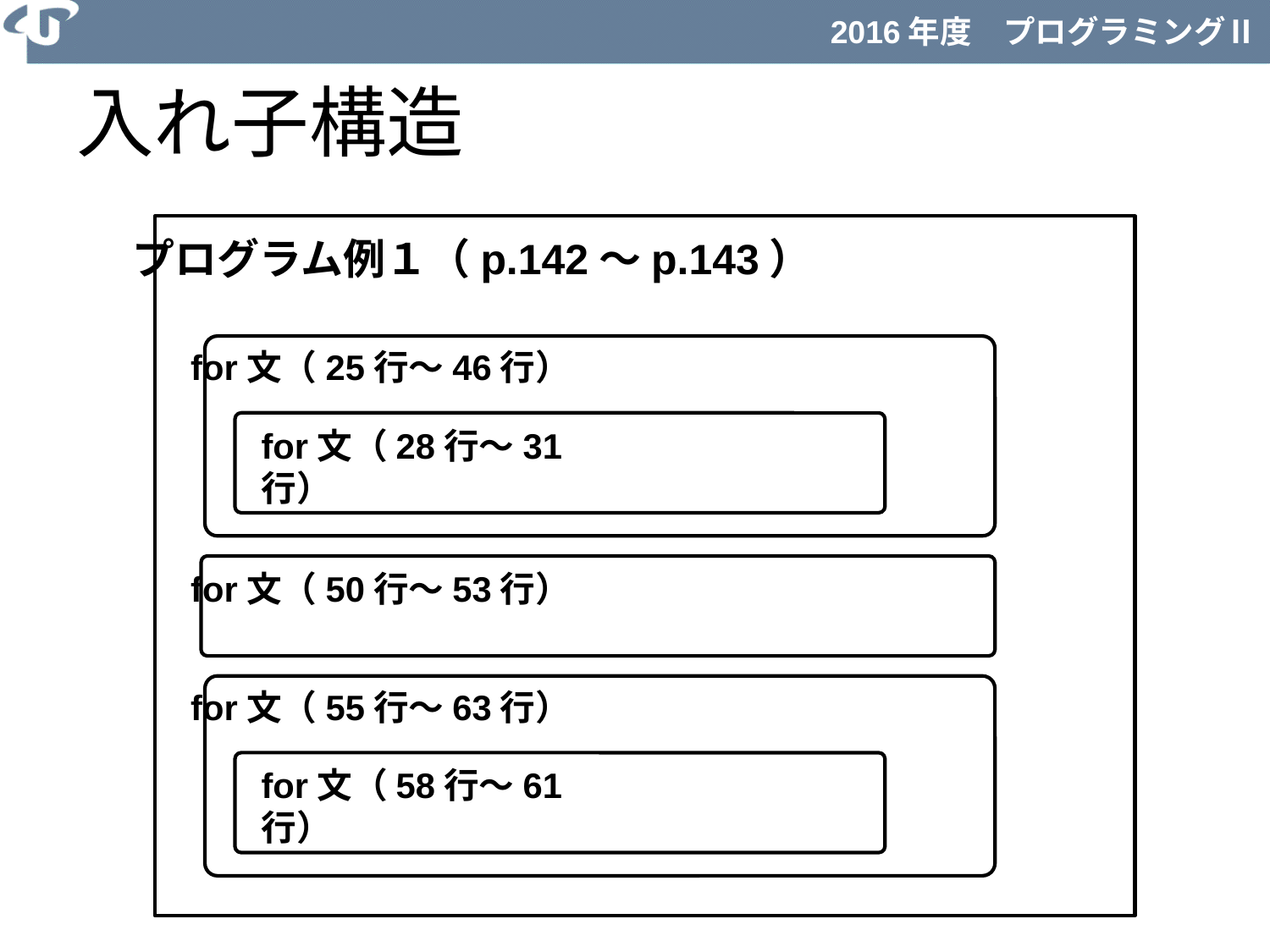

# 入れ子構造

プログラム例１（p.142～p.143）

for文（25行～46行）

for文（28行～31行）

for文（50行～53行）

for文（55行～63行）

for文（58行～61行）